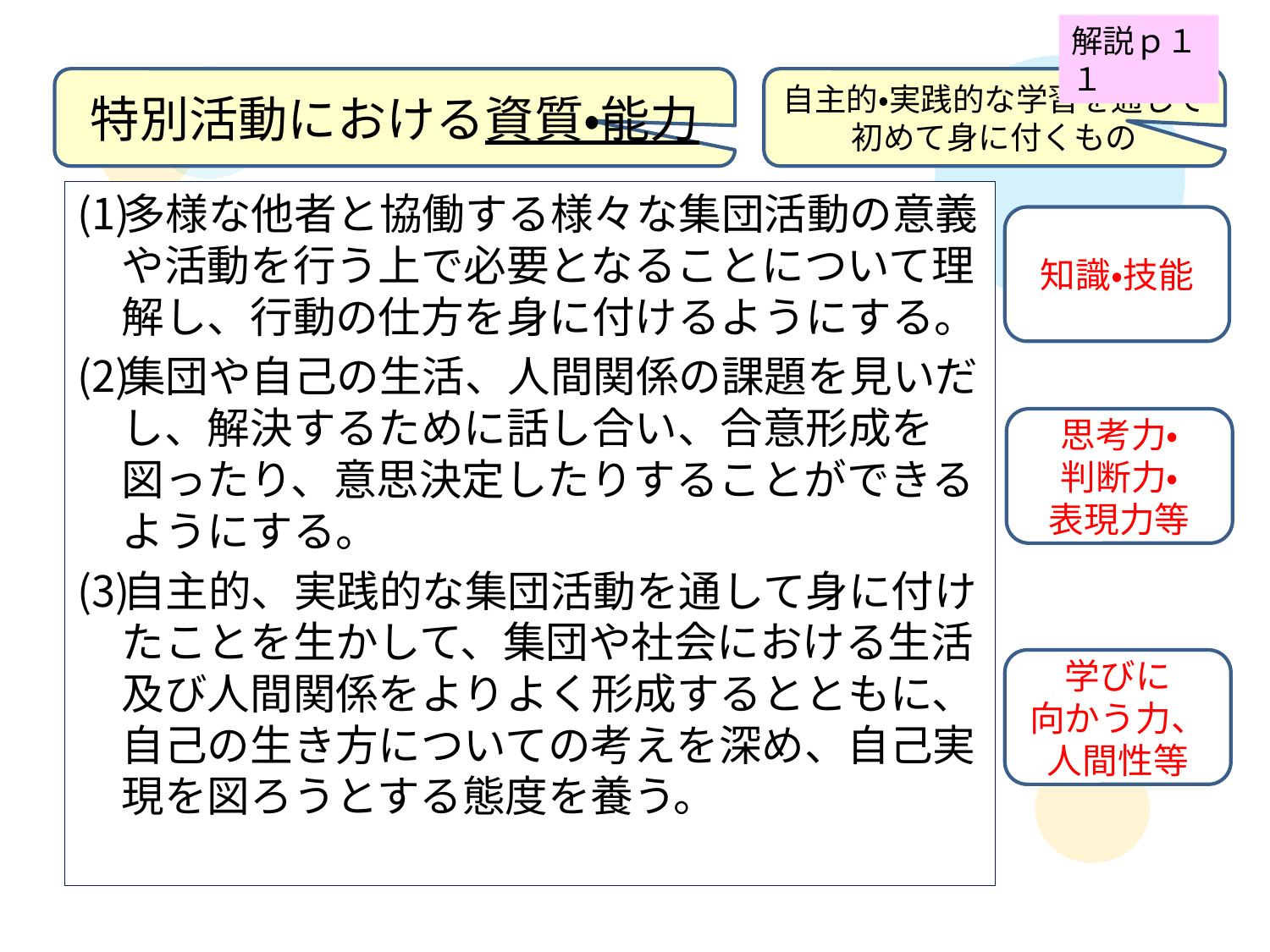

解説ｐ１１

特別活動における資質・能力
自主的・実践的な学習を通して初めて身に付くもの
多様な他者と協働する様々な集団活動の意義や活動を行う上で必要となることについて理解し、行動の仕方を身に付けるようにする。
集団や自己の生活、人間関係の課題を見いだし、解決するために話し合い、合意形成を図ったり、意思決定したりすることができるようにする。
自主的、実践的な集団活動を通して身に付けたことを生かして、集団や社会における生活及び人間関係をよりよく形成するとともに、自己の生き方についての考えを深め、自己実現を図ろうとする態度を養う。
知識・技能
思考力・
判断力・
表現力等
学びに
向かう力、
人間性等